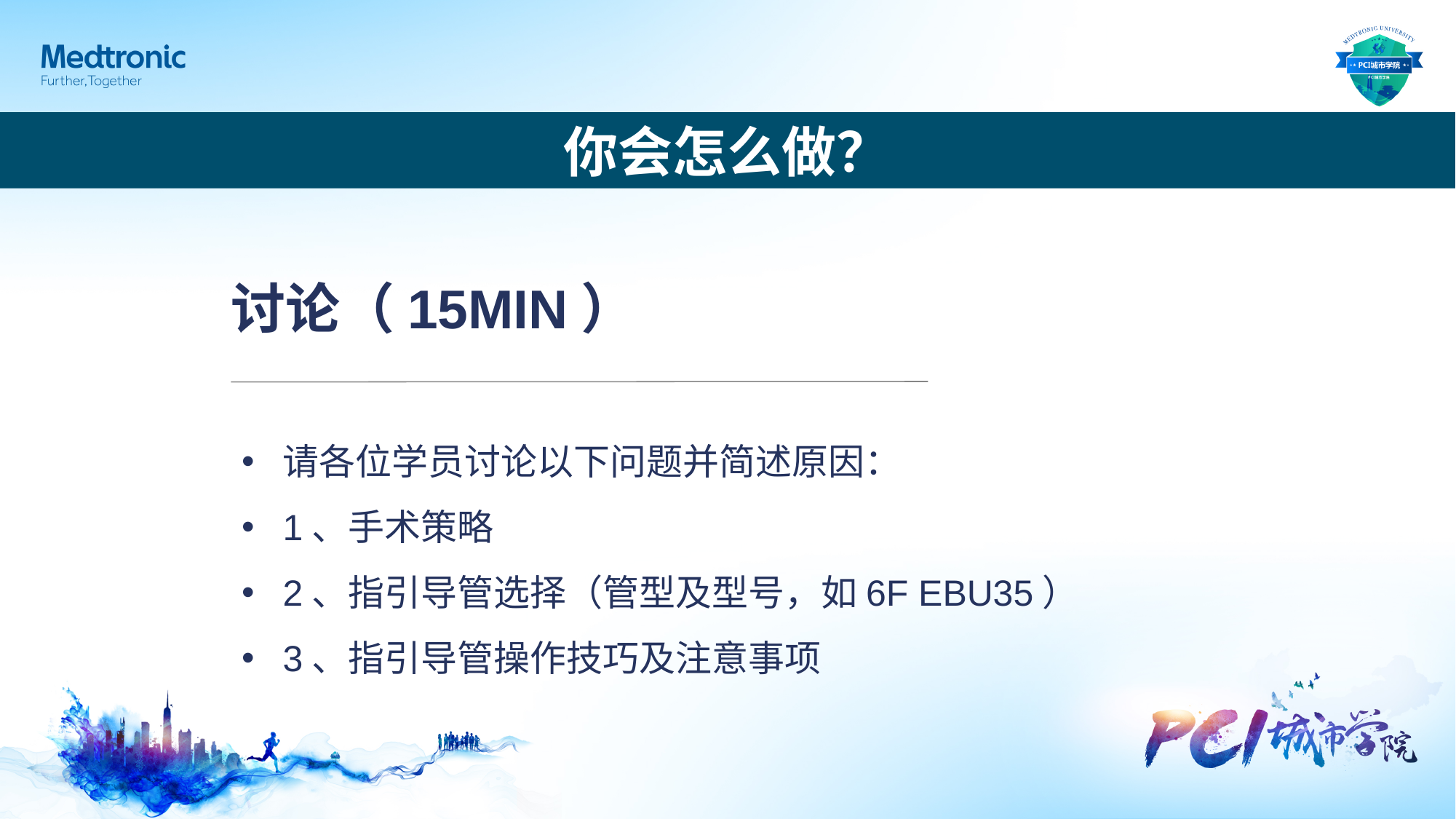

你会怎么做？
讨论（15min）
请各位学员讨论以下问题并简述原因：
1、手术策略
2、指引导管选择（管型及型号，如6F EBU35）
3、指引导管操作技巧及注意事项